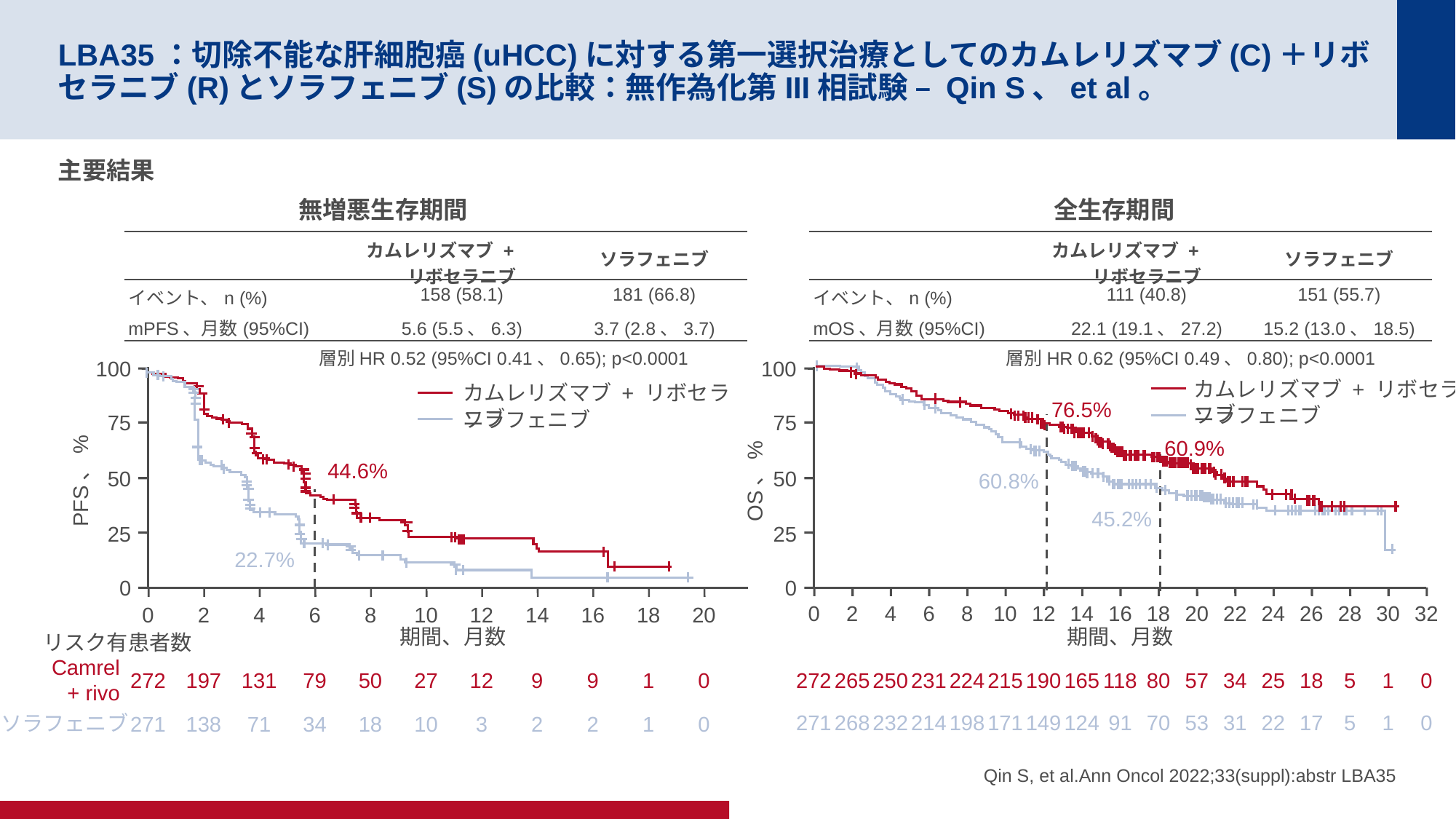

# LBA35：切除不能な肝細胞癌(uHCC)に対する第一選択治療としてのカムレリズマブ(C)＋リボセラニブ(R)とソラフェニブ(S)の比較：無作為化第III相試験 – Qin S、et al。
主要結果
無増悪生存期間
全生存期間
|  | カムレリズマブ + リボセラニブ | ソラフェニブ |
| --- | --- | --- |
| イベント、n (%) | 158 (58.1) | 181 (66.8) |
| mPFS、月数(95%CI) | 5.6 (5.5、6.3) | 3.7 (2.8、3.7) |
|  | カムレリズマブ + リボセラニブ | ソラフェニブ |
| --- | --- | --- |
| イベント、n (%) | 111 (40.8) | 151 (55.7) |
| mOS、月数(95%CI) | 22.1 (19.1、27.2) | 15.2 (13.0、18.5) |
層別HR 0.52 (95%CI 0.41、0.65); p<0.0001
層別HR 0.62 (95%CI 0.49、0.80); p<0.0001
100

75
50
PFS、%
25
0
100

75
50
OS、%
25
0

0
2
4
6
8
10
12
14
16
18
20
22
24
26
28
30
32
期間、月数
272
265
250
231
224
215
190
165
118
80
57
34
25
18
5
1
0
271
268
232
214
198
171
149
124
91
70
53
31
22
17
5
1
0

カムレリズマブ + リボセラニブ

カムレリズマブ + リボセラニブ
76.5%
ソラフェニブ
ソラフェニブ
60.9%
44.6%
60.8%
45.2%
22.7%

0
2
4
6
8
10
12
14
16
18
20
期間、月数
リスク有患者数
Camrel+ rivo
272
197
131
79
50
27
12
9
9
1
0
ソラフェニブ
271
138
71
34
18
10
3
2
2
1
0
Qin S, et al.Ann Oncol 2022;33(suppl):abstr LBA35